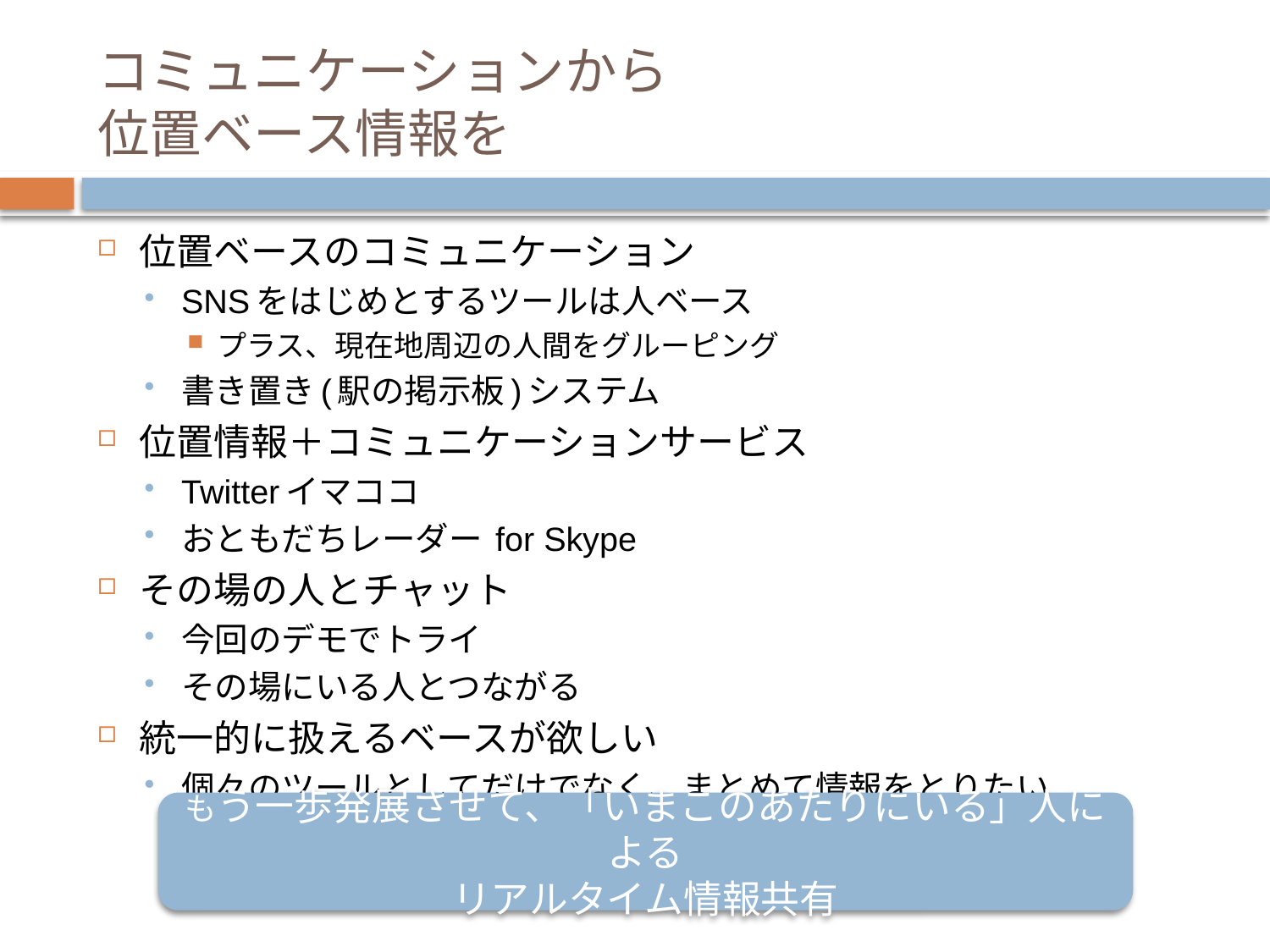

# コミュニケーションから 位置ベース情報を
位置ベースのコミュニケーション
SNSをはじめとするツールは人ベース
プラス、現在地周辺の人間をグルーピング
書き置き(駅の掲示板)システム
位置情報＋コミュニケーションサービス
Twitterイマココ
おともだちレーダー for Skype
その場の人とチャット
今回のデモでトライ
その場にいる人とつながる
統一的に扱えるベースが欲しい
個々のツールとしてだけでなく、まとめて情報をとりたい

もう一歩発展させて、「いまこのあたりにいる」人による
リアルタイム情報共有